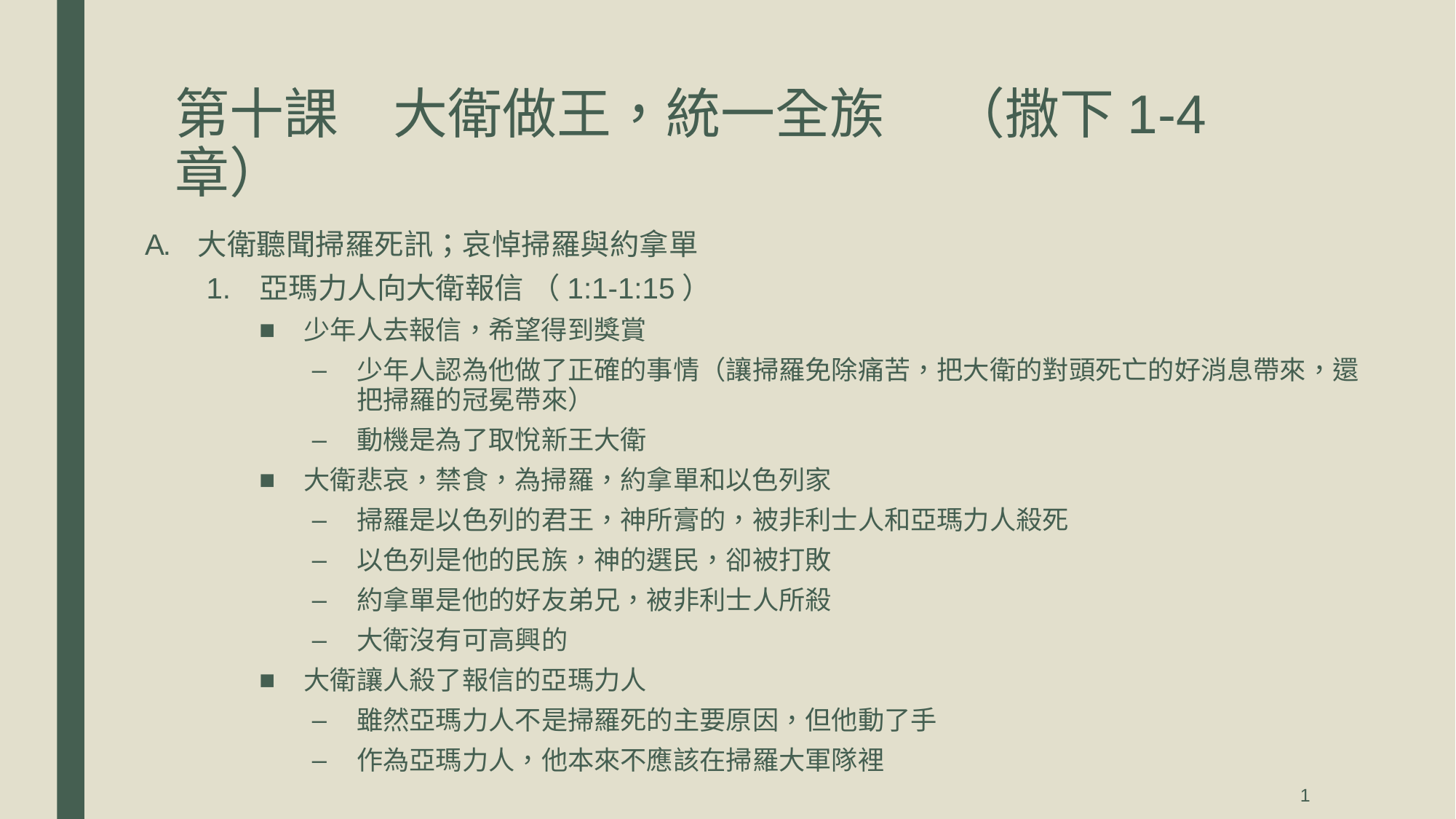

# 第十課	大衛做王，統一全族	 （撒下1-4章）
大衛聽聞掃羅死訊；哀悼掃羅與約拿單
亞瑪力人向大衛報信 （1:1-1:15）
少年人去報信，希望得到獎賞
少年人認為他做了正確的事情（讓掃羅免除痛苦，把大衛的對頭死亡的好消息帶來，還把掃羅的冠冕帶來）
動機是為了取悅新王大衛
大衛悲哀，禁食，為掃羅，約拿單和以色列家
掃羅是以色列的君王，神所膏的，被非利士人和亞瑪力人殺死
以色列是他的民族，神的選民，卻被打敗
約拿單是他的好友弟兄，被非利士人所殺
大衛沒有可高興的
大衛讓人殺了報信的亞瑪力人
雖然亞瑪力人不是掃羅死的主要原因，但他動了手
作為亞瑪力人，他本來不應該在掃羅大軍隊裡
1